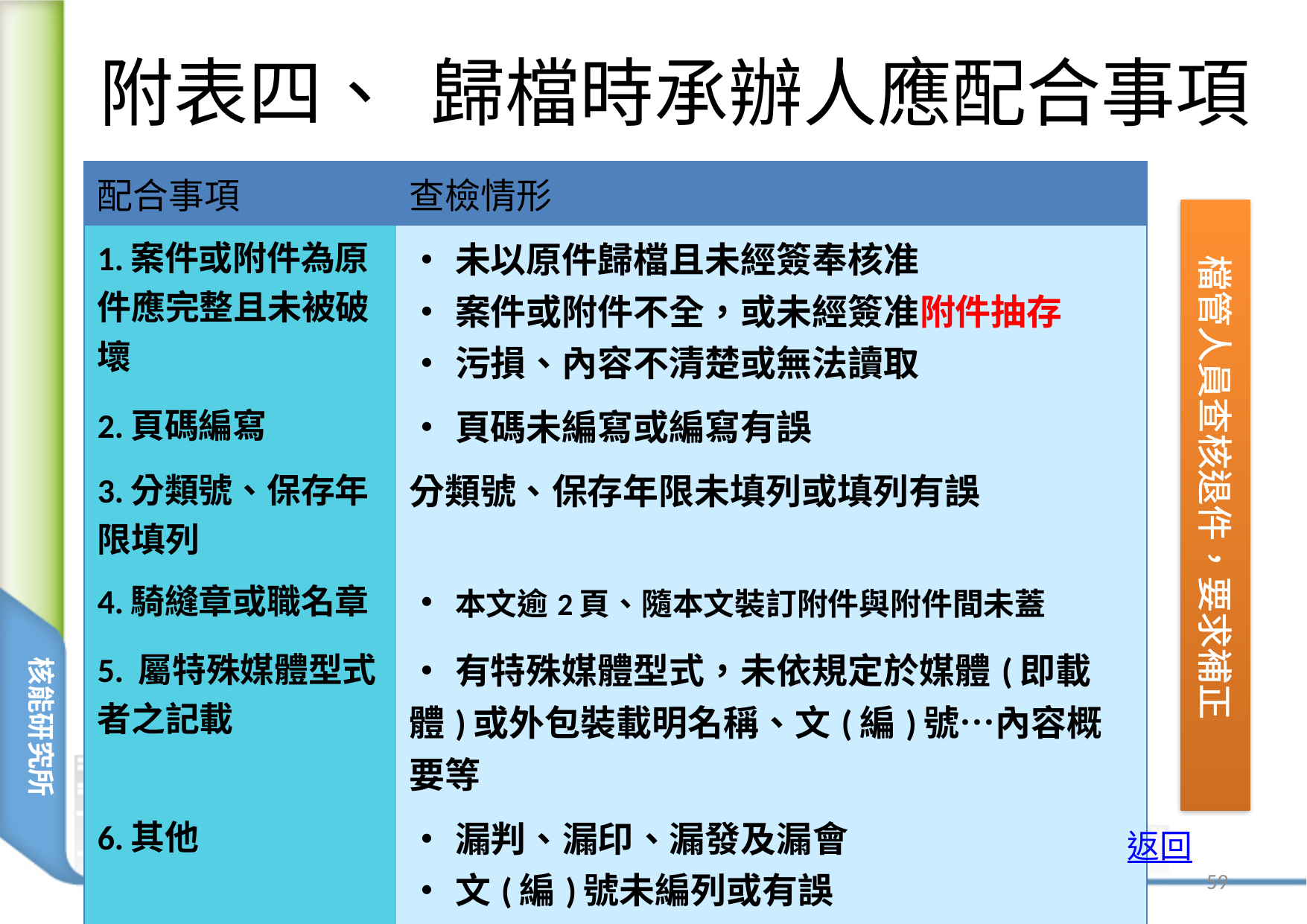

# 附表四、  歸檔時承辦人應配合事項
| 配合事項 | 查檢情形 |
| --- | --- |
| 1.案件或附件為原件應完整且未被破壞 | •未以原件歸檔且未經簽奉核准 •案件或附件不全，或未經簽准附件抽存 •污損、內容不清楚或無法讀取 |
| 2.頁碼編寫 | •頁碼未編寫或編寫有誤 |
| 3.分類號、保存年限填列 | 分類號、保存年限未填列或填列有誤 |
| 4.騎縫章或職名章 | •本文逾2頁、隨本文裝訂附件與附件間未蓋 |
| 5. 屬特殊媒體型式者之記載 | •有特殊媒體型式，未依規定於媒體(即載體)或外包裝載明名稱、文(編)號…內容概要等 |
| 6.其他 | •漏判、漏印、漏發及漏會 •文(編)號未編列或有誤 |
     檔管人員查核退件，要求補正
返回
59